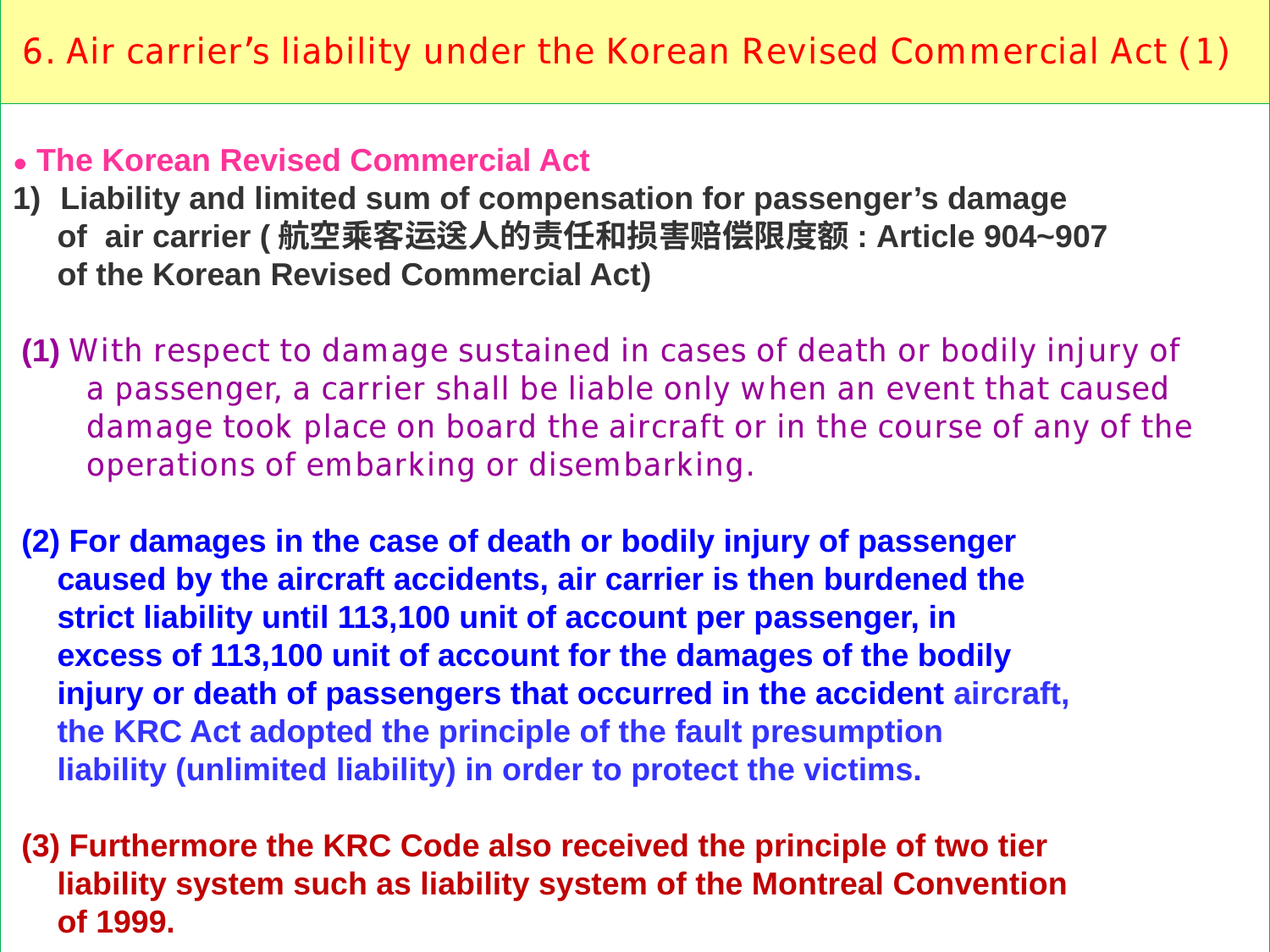

6. Air carrier’s liability under the Korean Revised Commercial Act (1)

● The Korean Revised Commercial Act
Liability and limited sum of compensation for passenger’s damage
     of  air carrier (航空乘客运送人的责任和损害赔偿限度额: Article 904~907
     of the Korean Revised Commercial Act)

 (1) With respect to damage sustained in cases of death or bodily injury of
        a passenger, a carrier shall be liable only when an event that caused
        damage took place on board the aircraft or in the course of any of the
        operations of embarking or disembarking.

 (2) For damages in the case of death or bodily injury of passenger
     caused by the aircraft accidents, air carrier is then burdened the
     strict liability until 113,100 unit of account per passenger, in
     excess of 113,100 unit of account for the damages of the bodily
     injury or death of passengers that occurred in the accident aircraft,
     the KRC Act adopted the principle of the fault presumption
     liability (unlimited liability) in order to protect the victims.

 (3) Furthermore the KRC Code also received the principle of two tier
     liability system such as liability system of the Montreal Convention
     of 1999.

53